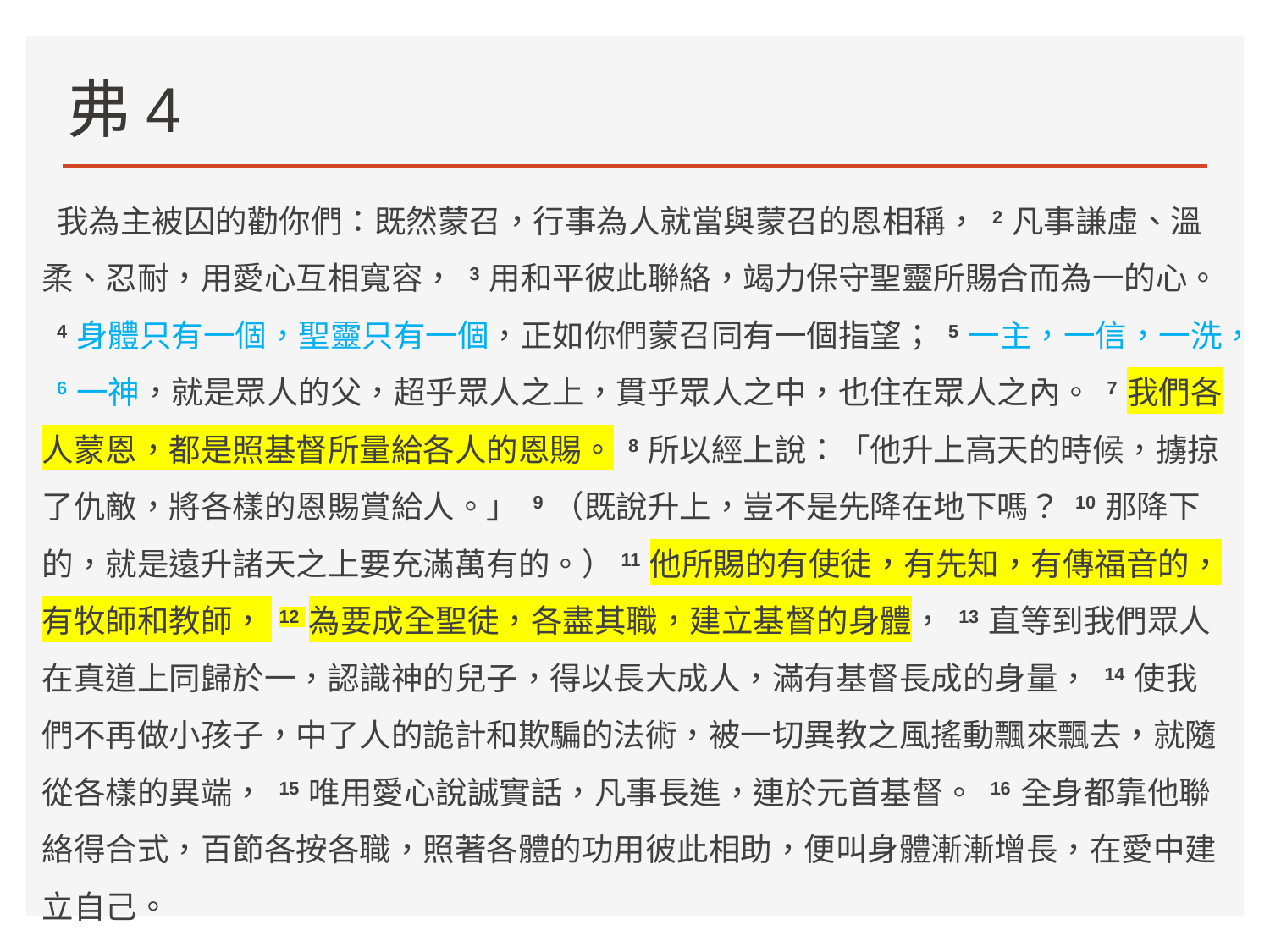

# 弗4
 我為主被囚的勸你們：既然蒙召，行事為人就當與蒙召的恩相稱， 2 凡事謙虛、溫柔、忍耐，用愛心互相寬容， 3 用和平彼此聯絡，竭力保守聖靈所賜合而為一的心。 4 身體只有一個，聖靈只有一個，正如你們蒙召同有一個指望； 5 一主，一信，一洗， 6 一神，就是眾人的父，超乎眾人之上，貫乎眾人之中，也住在眾人之內。 7 我們各人蒙恩，都是照基督所量給各人的恩賜。 8 所以經上說：「他升上高天的時候，擄掠了仇敵，將各樣的恩賜賞給人。」 9 （既說升上，豈不是先降在地下嗎？ 10 那降下的，就是遠升諸天之上要充滿萬有的。）11 他所賜的有使徒，有先知，有傳福音的，有牧師和教師， 12 為要成全聖徒，各盡其職，建立基督的身體， 13 直等到我們眾人在真道上同歸於一，認識神的兒子，得以長大成人，滿有基督長成的身量， 14 使我們不再做小孩子，中了人的詭計和欺騙的法術，被一切異教之風搖動飄來飄去，就隨從各樣的異端， 15 唯用愛心說誠實話，凡事長進，連於元首基督。 16 全身都靠他聯絡得合式，百節各按各職，照著各體的功用彼此相助，便叫身體漸漸增長，在愛中建立自己。